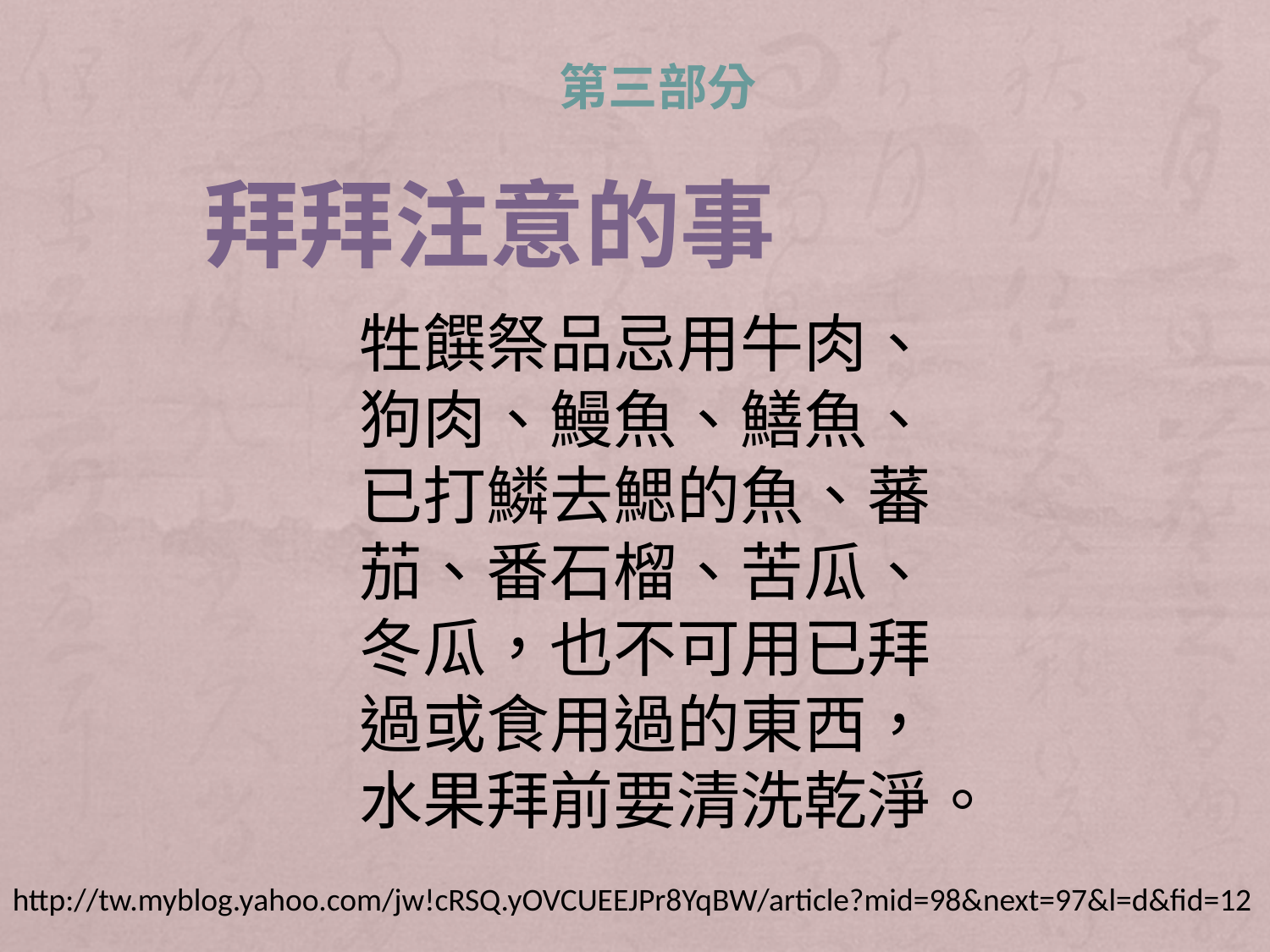

第三部分
拜拜注意的事
牲饌祭品忌用牛肉、狗肉、鰻魚、鱔魚、已打鱗去鰓的魚、蕃茄、番石榴、苦瓜、冬瓜，也不可用已拜過或食用過的東西，水果拜前要清洗乾淨。
http://tw.myblog.yahoo.com/jw!cRSQ.yOVCUEEJPr8YqBW/article?mid=98&next=97&l=d&fid=12